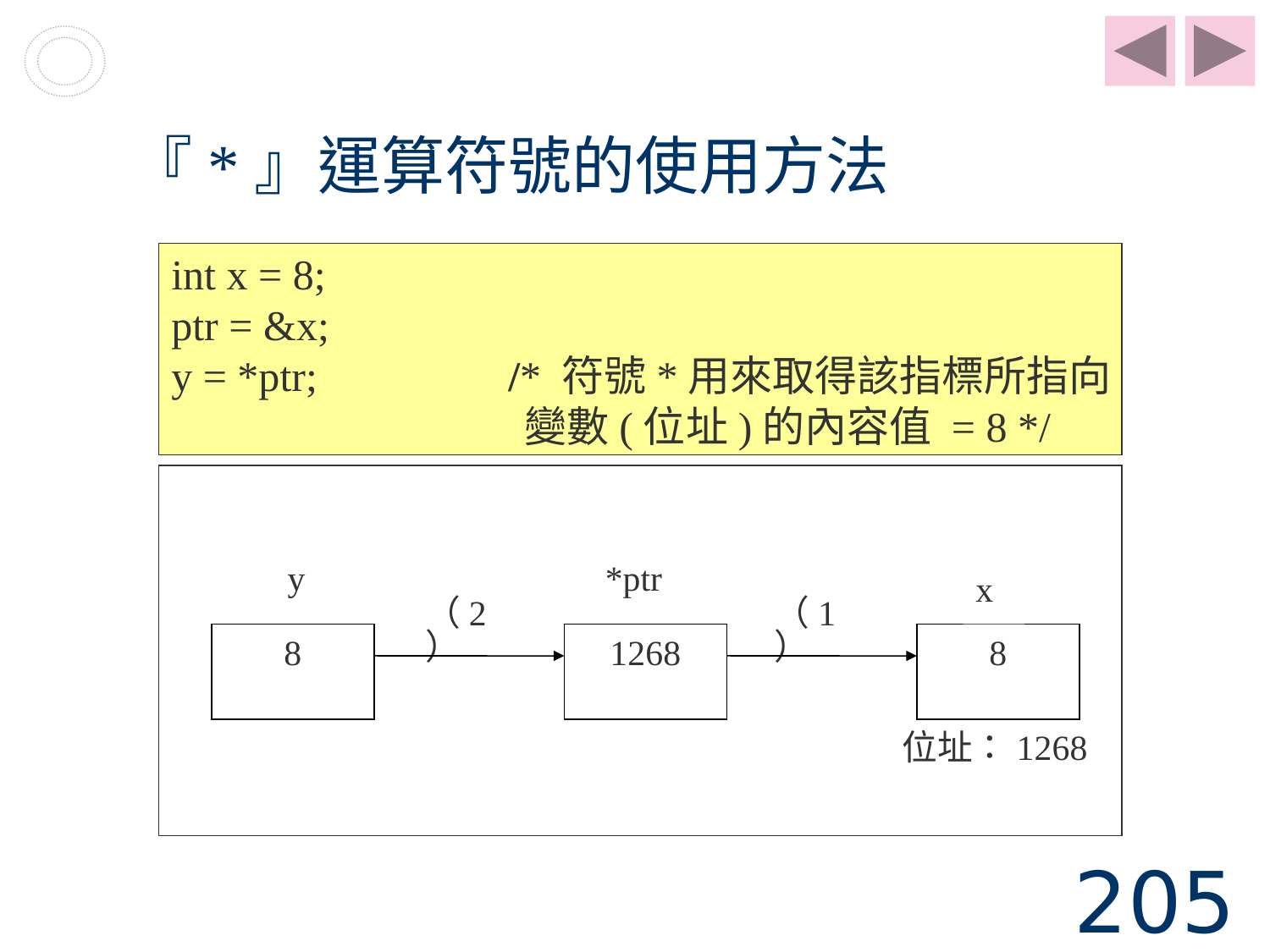

# 『*』運算符號的使用方法
int x = 8;
ptr = &x;
y = *ptr;                  /* 符號*用來取得該指標所指向
                                    變數(位址)的內容值 = 8 */

y
*ptr
x
（2）
（1）
8
1268
8

位址：1268
205